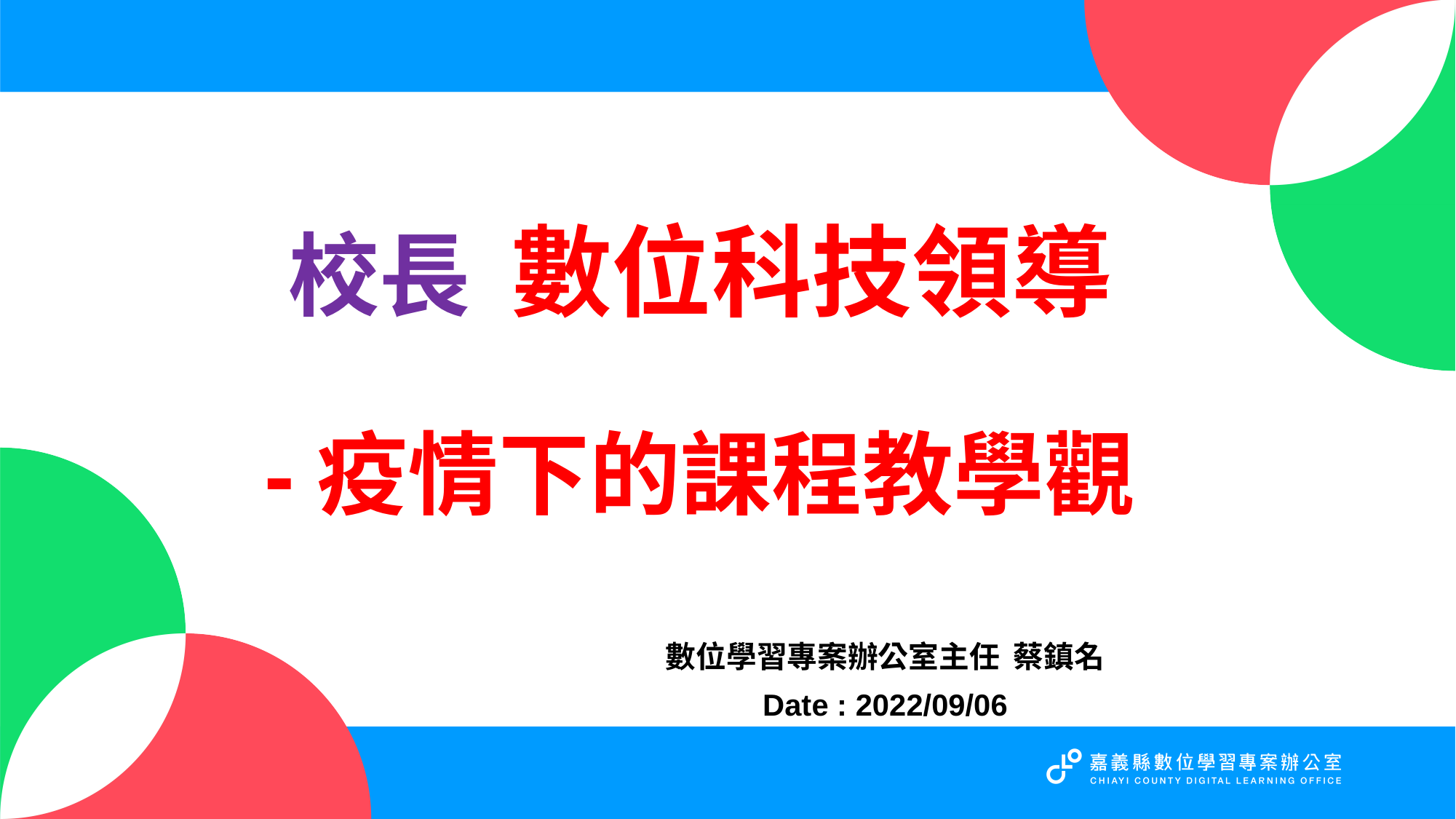

# 校長  數位科技領導 -疫情下的課程教學觀
數位學習專案辦公室主任  蔡鎮名
Date : 2022/09/06